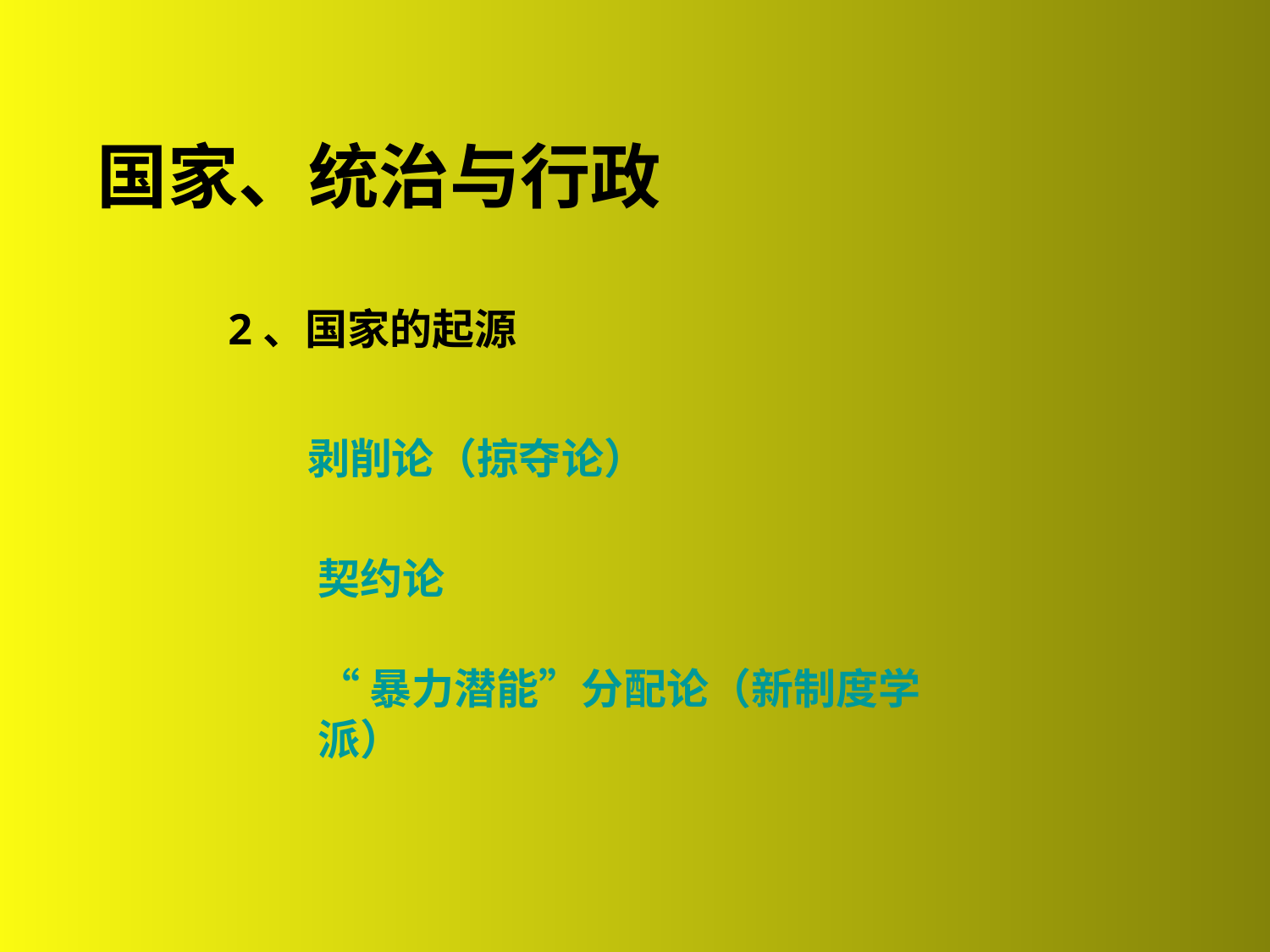

国家、统治与行政
2、国家的起源
剥削论（掠夺论）
契约论
“暴力潜能”分配论（新制度学派）